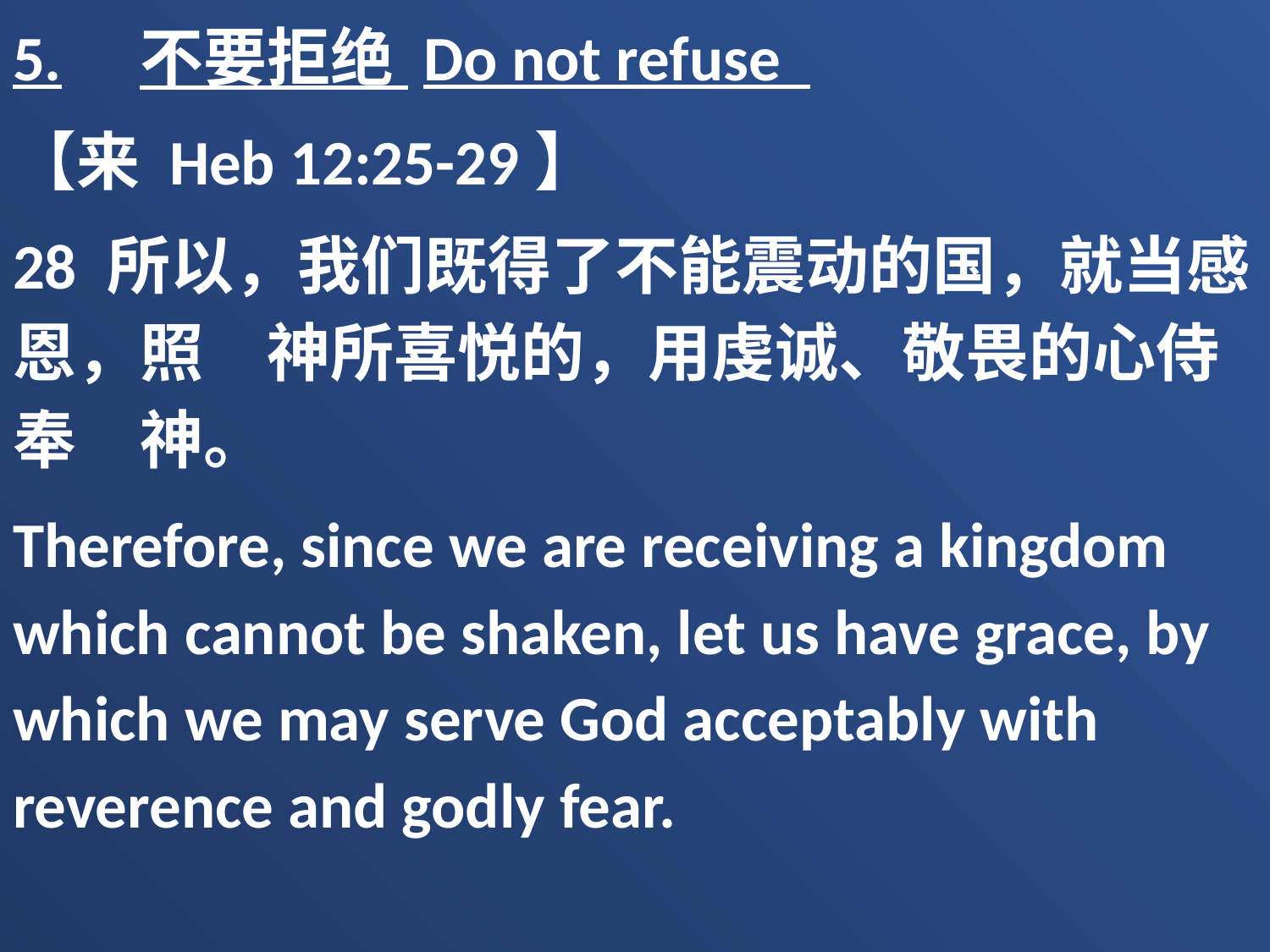

5.	不要拒绝 Do not refuse
【来 Heb 12:25-29】
28 所以，我们既得了不能震动的国，就当感恩，照　神所喜悦的，用虔诚、敬畏的心侍奉　神。
Therefore, since we are receiving a kingdom which cannot be shaken, let us have grace, by which we may serve God acceptably with reverence and godly fear.